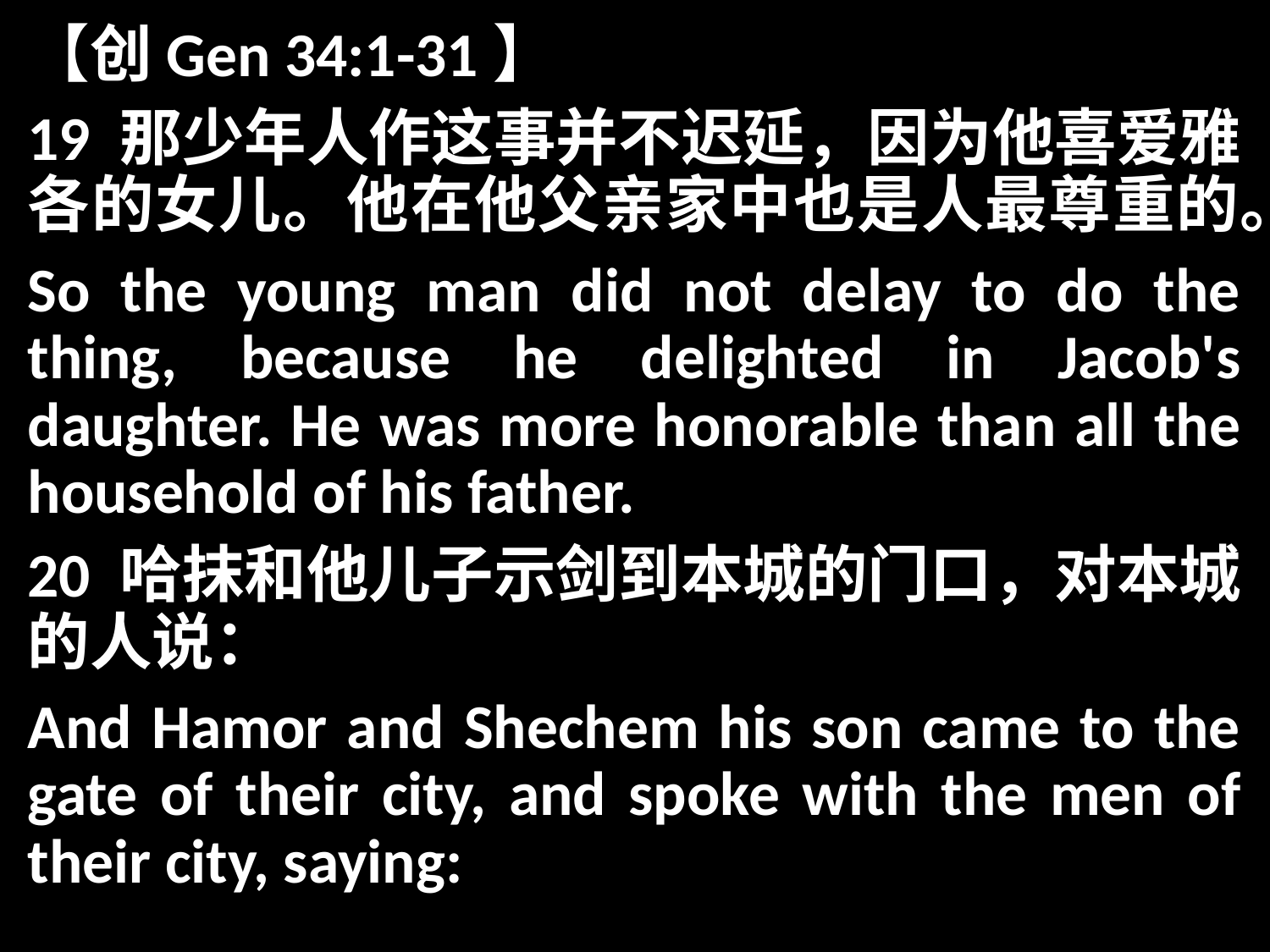

【创Gen 34:1-31】
19 那少年人作这事并不迟延，因为他喜爱雅各的女儿。他在他父亲家中也是人最尊重的。
So the young man did not delay to do the thing, because he delighted in Jacob's daughter. He was more honorable than all the household of his father.
20 哈抹和他儿子示剑到本城的门口，对本城的人说：
And Hamor and Shechem his son came to the gate of their city, and spoke with the men of their city, saying: